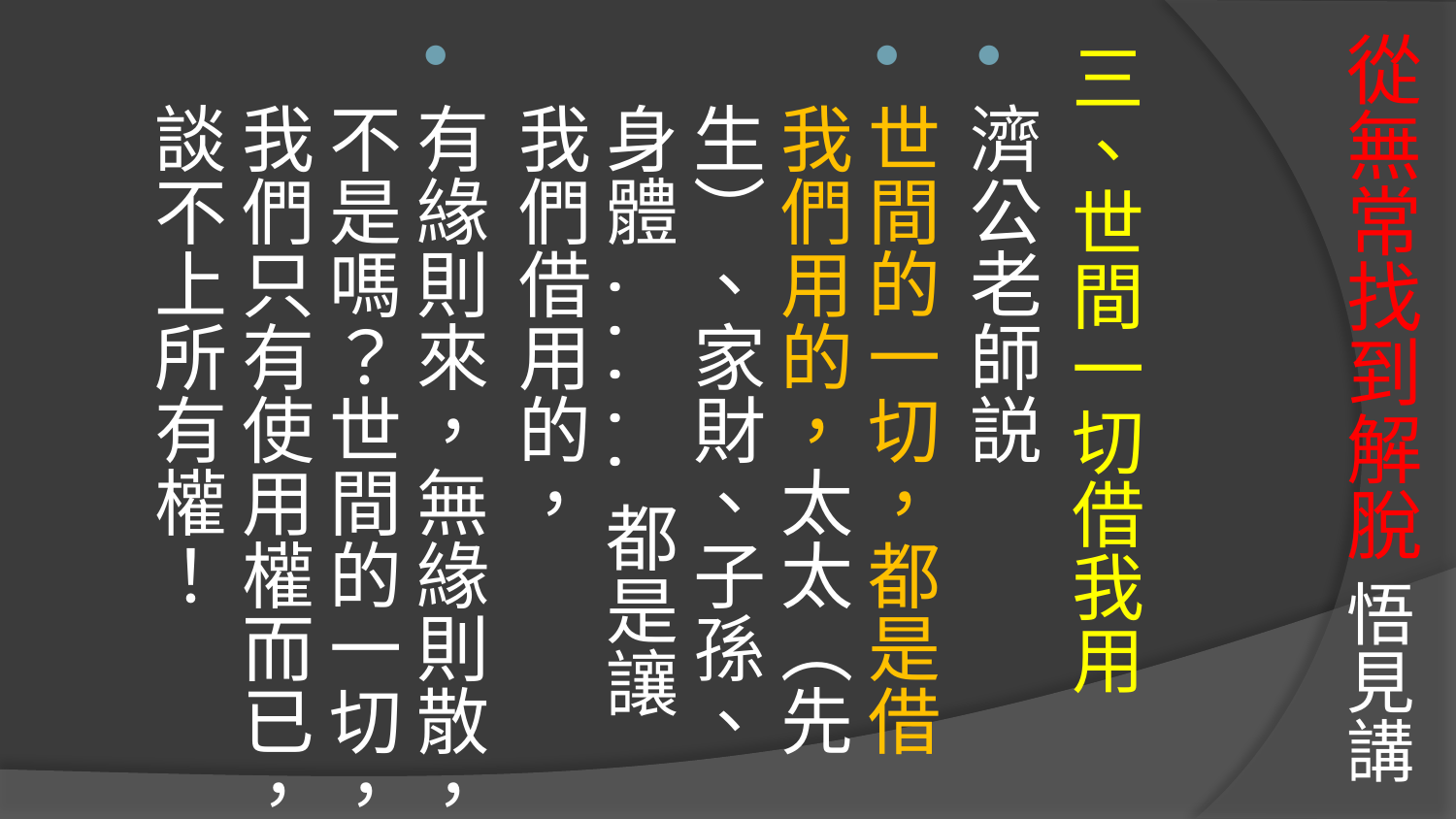

三、世間一切借我用
濟公老師説
世間的一切，都是借我們用的，太太（先生）、家財、子孫、身體.....都是讓我們借用的，
有緣則來，無緣則散，不是嗎？世間的一切，我們只有使用權而已，談不上所有權！

# 從無常找到解脫 悟見講